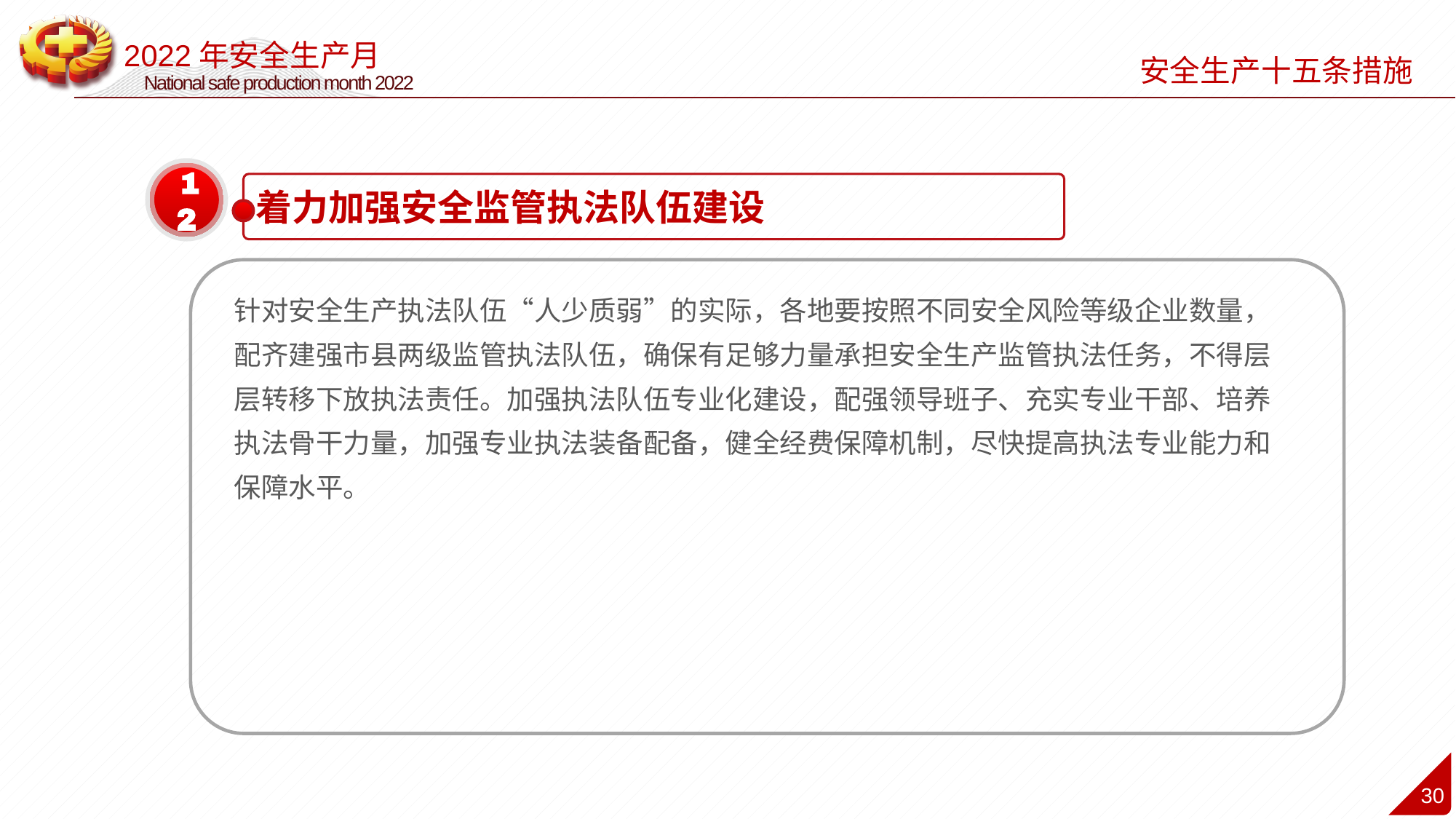

12
着力加强安全监管执法队伍建设

针对安全生产执法队伍“人少质弱”的实际，各地要按照不同安全风险等级企业数量，配齐建强市县两级监管执法队伍，确保有足够力量承担安全生产监管执法任务，不得层层转移下放执法责任。加强执法队伍专业化建设，配强领导班子、充实专业干部、培养执法骨干力量，加强专业执法装备配备，健全经费保障机制，尽快提高执法专业能力和保障水平。